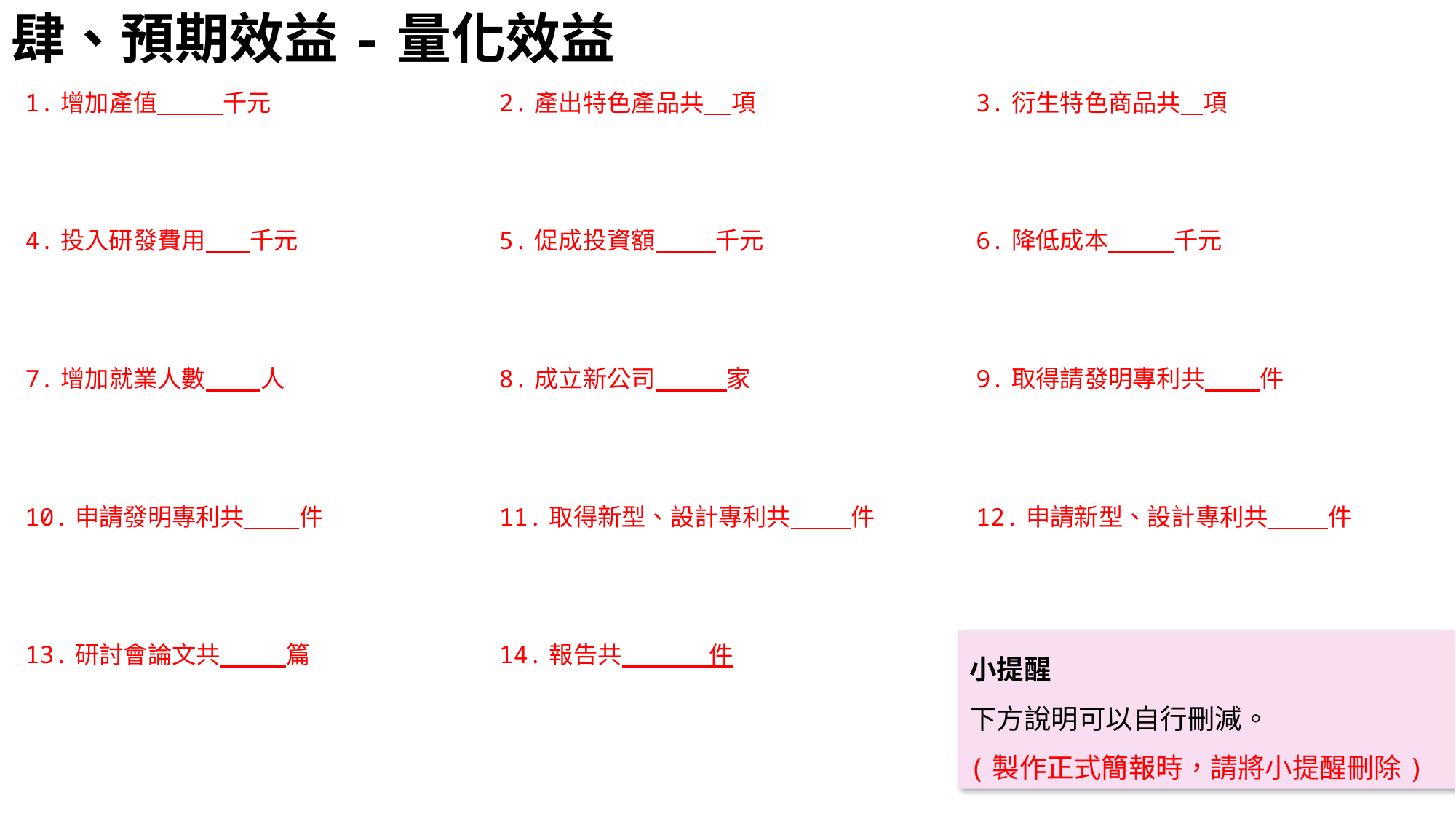

# 肆、預期效益-量化效益
| 1.增加產值 千元 | 2.產出特色產品共 項 | 3.衍生特色商品共 項 |
| --- | --- | --- |
| 4.投入研發費用 千元 | 5.促成投資額 千元 | 6.降低成本 千元 |
| 7.增加就業人數 人 | 8.成立新公司 家 | 9.取得請發明專利共 件 |
| 10.申請發明專利共 件 | 11.取得新型、設計專利共 件 | 12.申請新型、設計專利共 件 |
| 13.研討會論文共 篇 | 14.報告共 件 |  |
小提醒
下方說明可以自行刪減。
(製作正式簡報時，請將小提醒刪除)